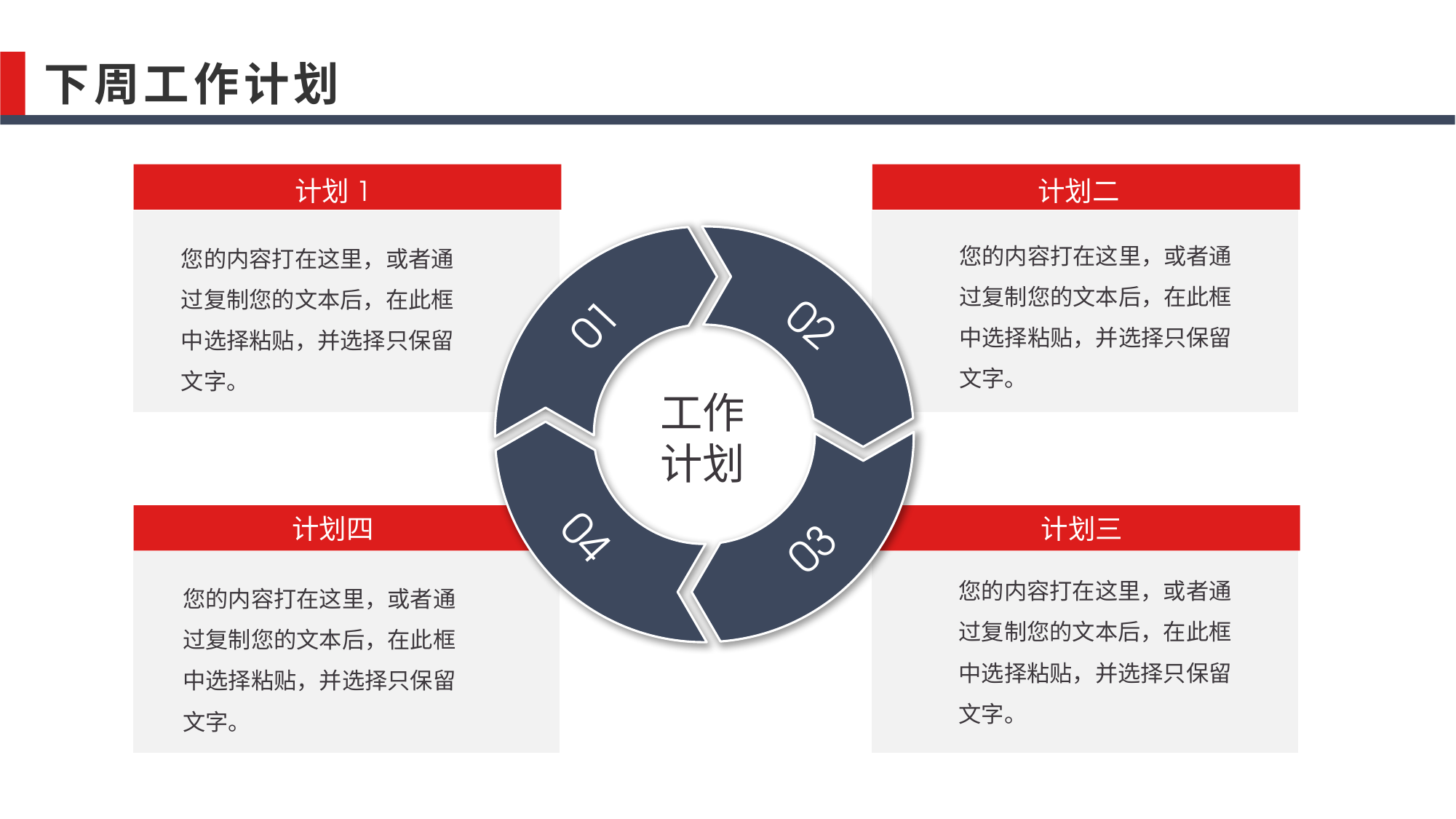

下周工作计划

计划1

计划二

您的内容打在这里，或者通过复制您的文本后，在此框中选择粘贴，并选择只保留文字。
您的内容打在这里，或者通过复制您的文本后，在此框中选择粘贴，并选择只保留文字。

02

01
工作计划

04

03

计划四

计划三

您的内容打在这里，或者通过复制您的文本后，在此框中选择粘贴，并选择只保留文字。
您的内容打在这里，或者通过复制您的文本后，在此框中选择粘贴，并选择只保留文字。